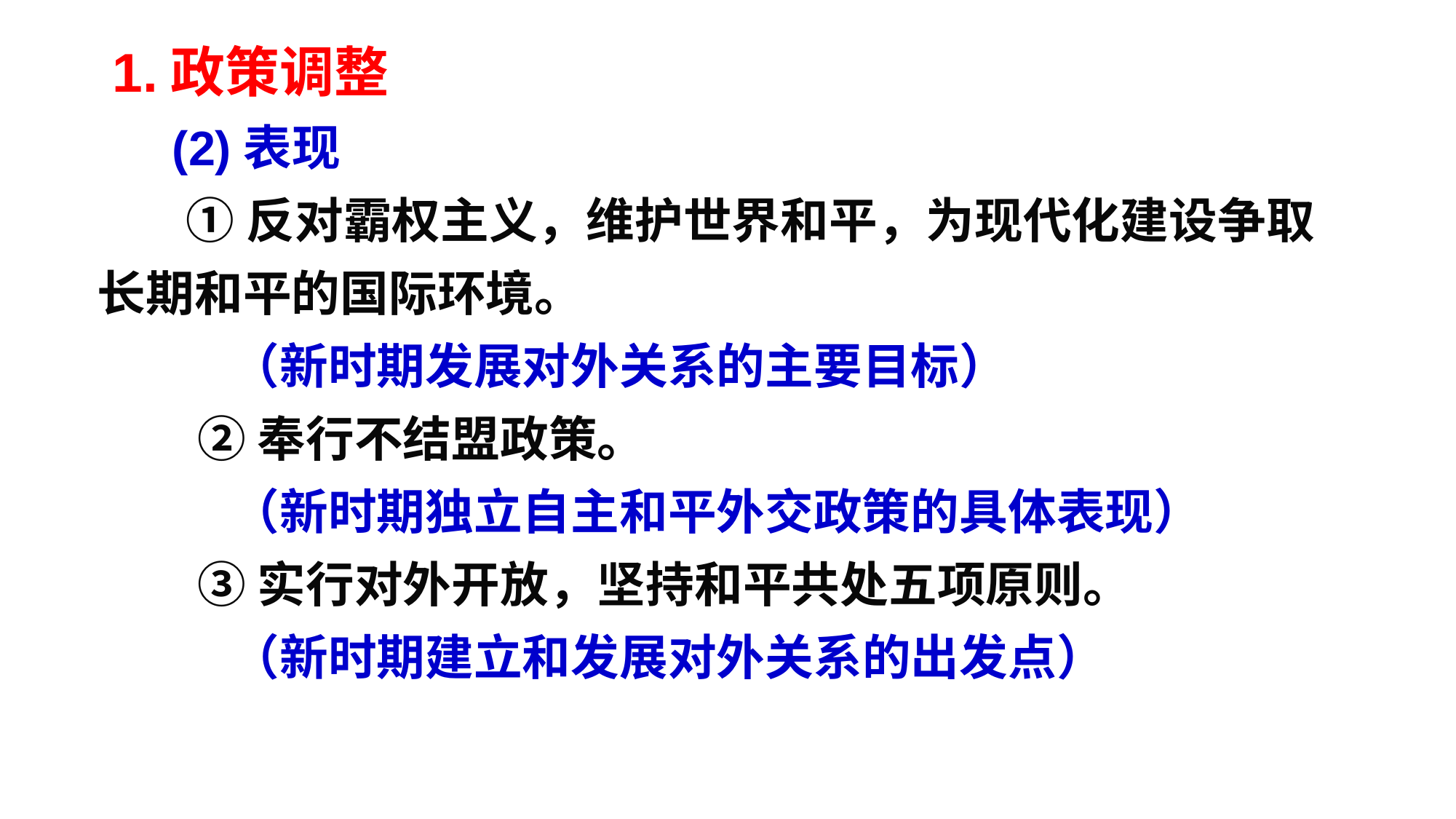

1.政策调整
        (2)表现
        ①反对霸权主义，维护世界和平，为现代化建设争取长期和平的国际环境。
           （新时期发展对外关系的主要目标）
         ②奉行不结盟政策。
           （新时期独立自主和平外交政策的具体表现）
         ③实行对外开放，坚持和平共处五项原则。
           （新时期建立和发展对外关系的出发点）